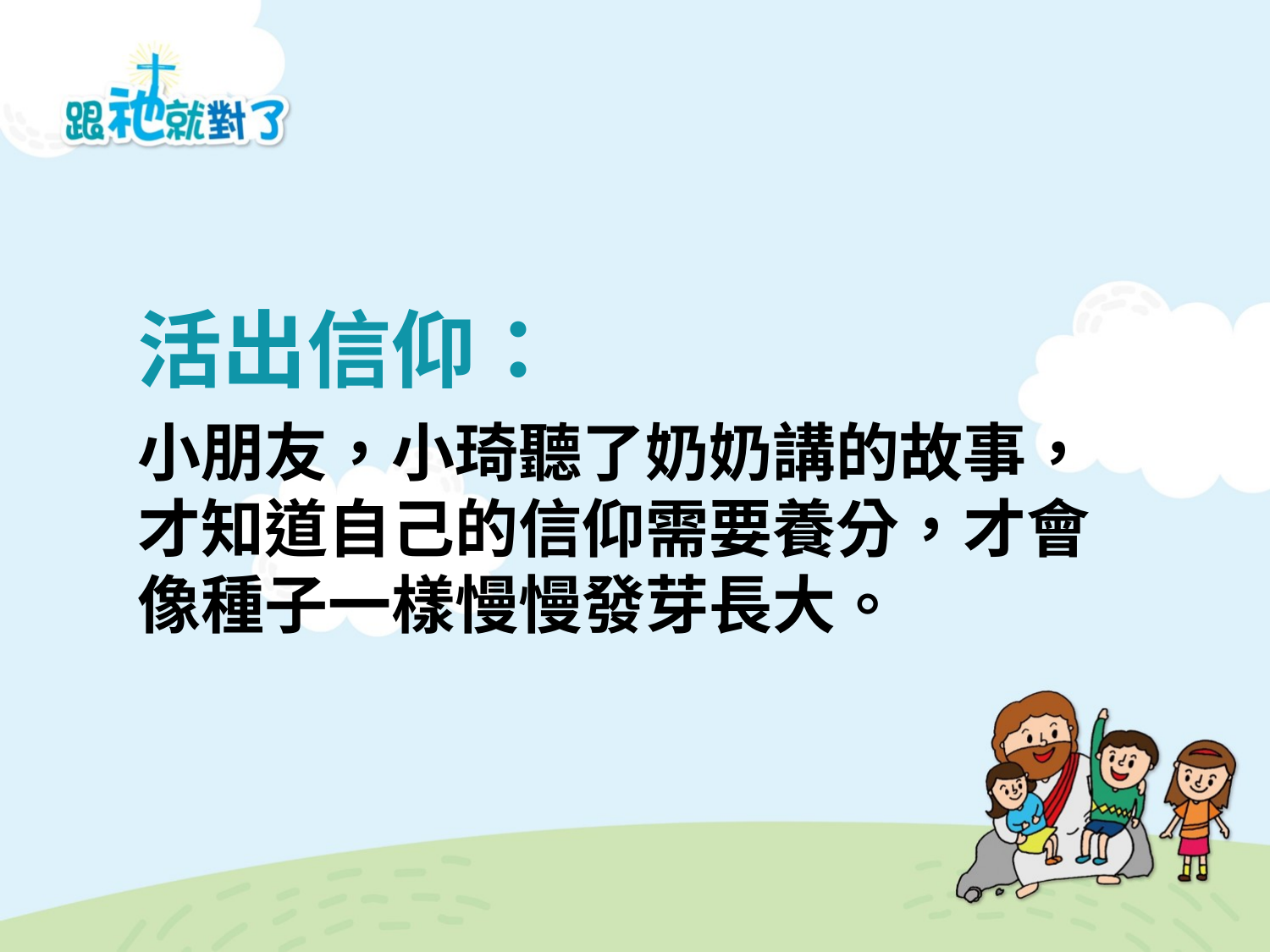

活出信仰：
小朋友，小琦聽了奶奶講的故事，才知道自己的信仰需要養分，才會像種子一樣慢慢發芽長大。